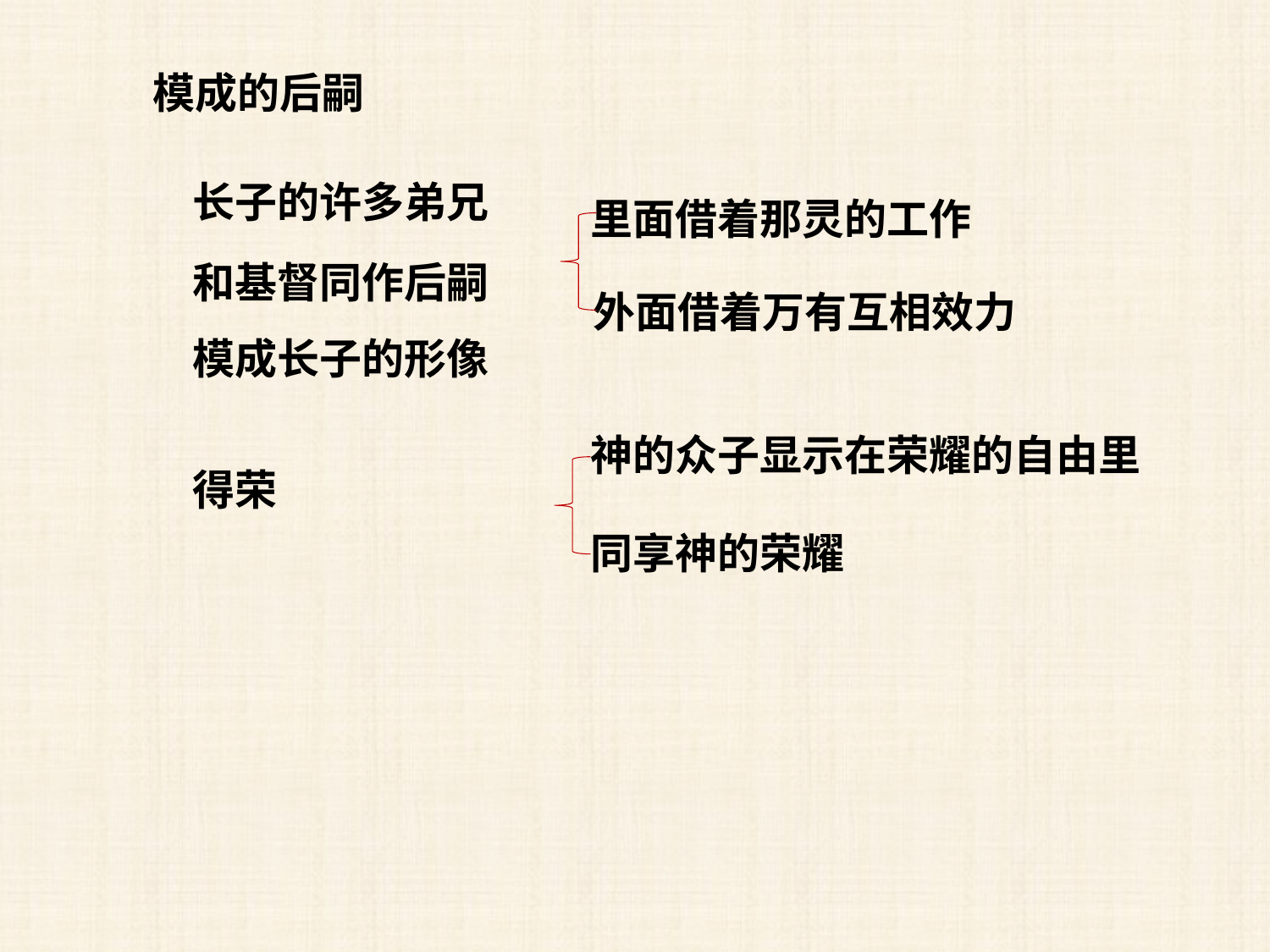

模成的后嗣
长子的许多弟兄
里面借着那灵的工作

和基督同作后嗣
外面借着万有互相效力
模成长子的形像
神的众子显示在荣耀的自由里
得荣

同享神的荣耀